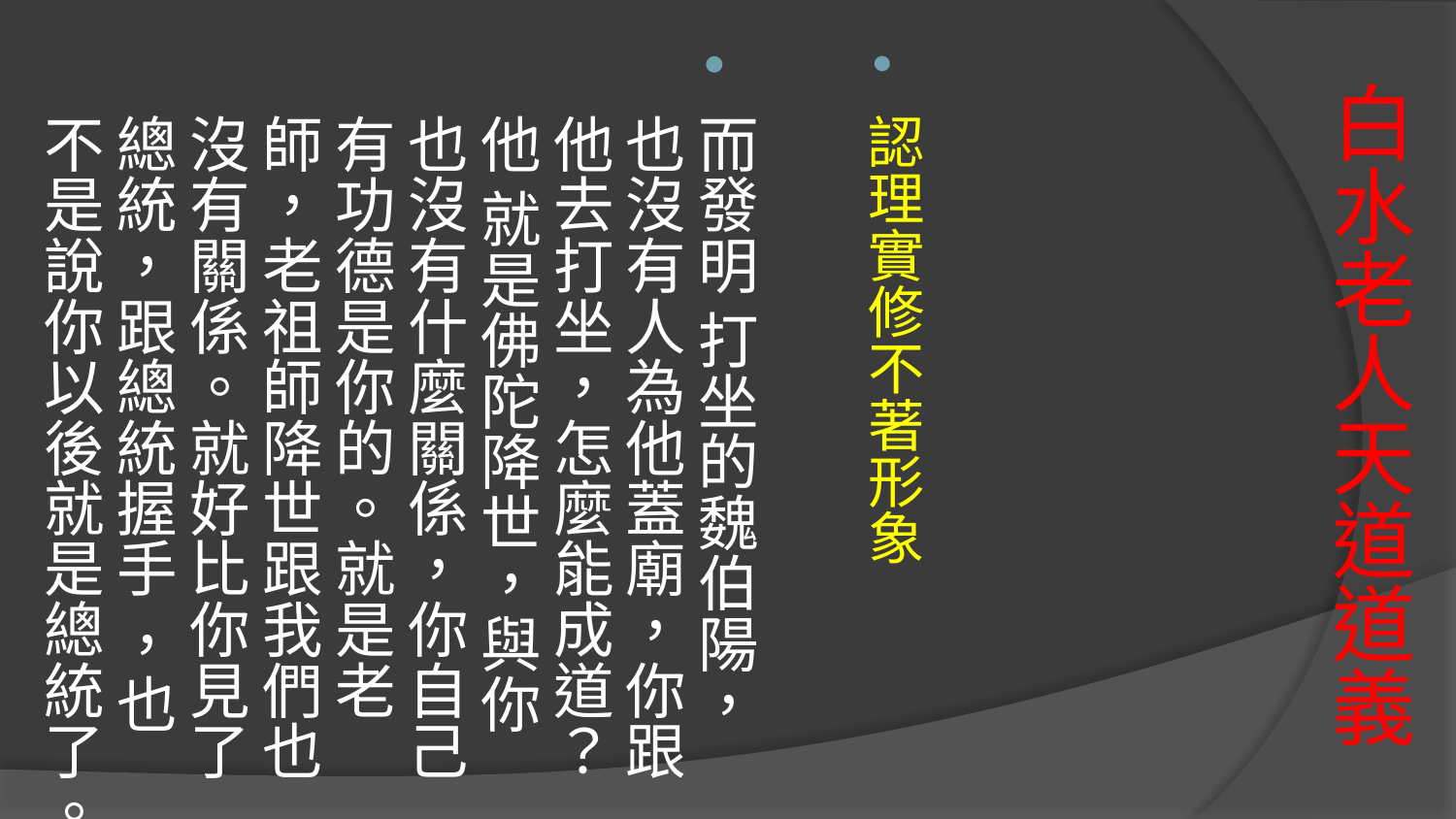

認理實修不著形象

而發明 打坐的魏伯陽，也沒有人為他蓋廟，你跟他去打坐，怎麼能成道？他 就是佛陀降世，與你也沒有什麼關係，你自己有功德是你的。就是老 師，老祖師降世跟我們也沒有關係。就好比你見了總統，跟總統握手 ，也不是說你以後就是總統了。
# 白水老人天道道義